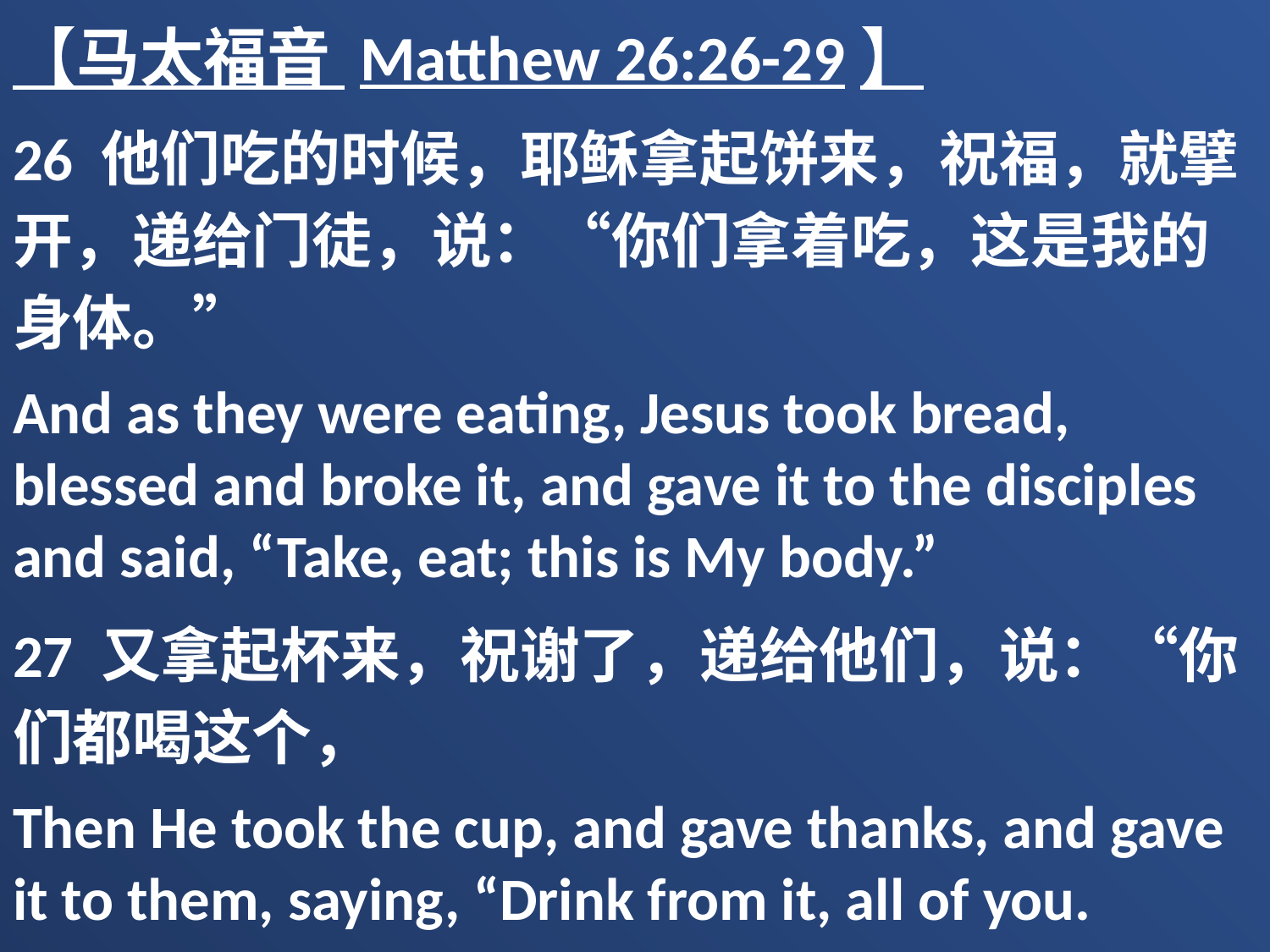

【马太福音 Matthew 26:26-29】
26 他们吃的时候，耶稣拿起饼来，祝福，就擘开，递给门徒，说：“你们拿着吃，这是我的身体。”
And as they were eating, Jesus took bread, blessed and broke it, and gave it to the disciples and said, “Take, eat; this is My body.”
27 又拿起杯来，祝谢了，递给他们，说：“你们都喝这个，
Then He took the cup, and gave thanks, and gave it to them, saying, “Drink from it, all of you.